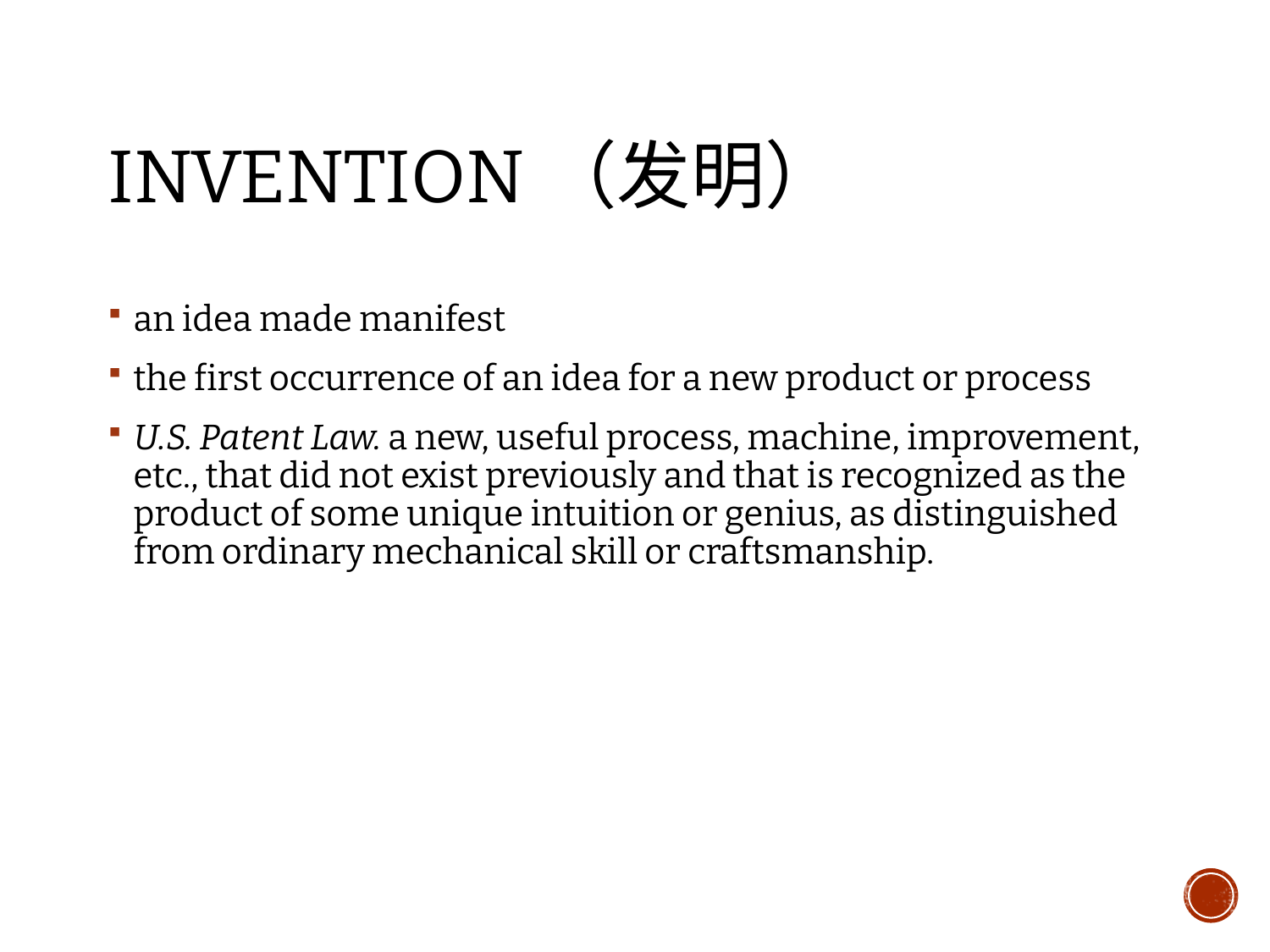

# Invention（发明）
an idea made manifest
the first occurrence of an idea for a new product or process
U.S. Patent Law. a new, useful process, machine, improvement, etc., that did not exist previously and that is recognized as the product of some unique intuition or genius, as distinguished from ordinary mechanical skill or craftsmanship.